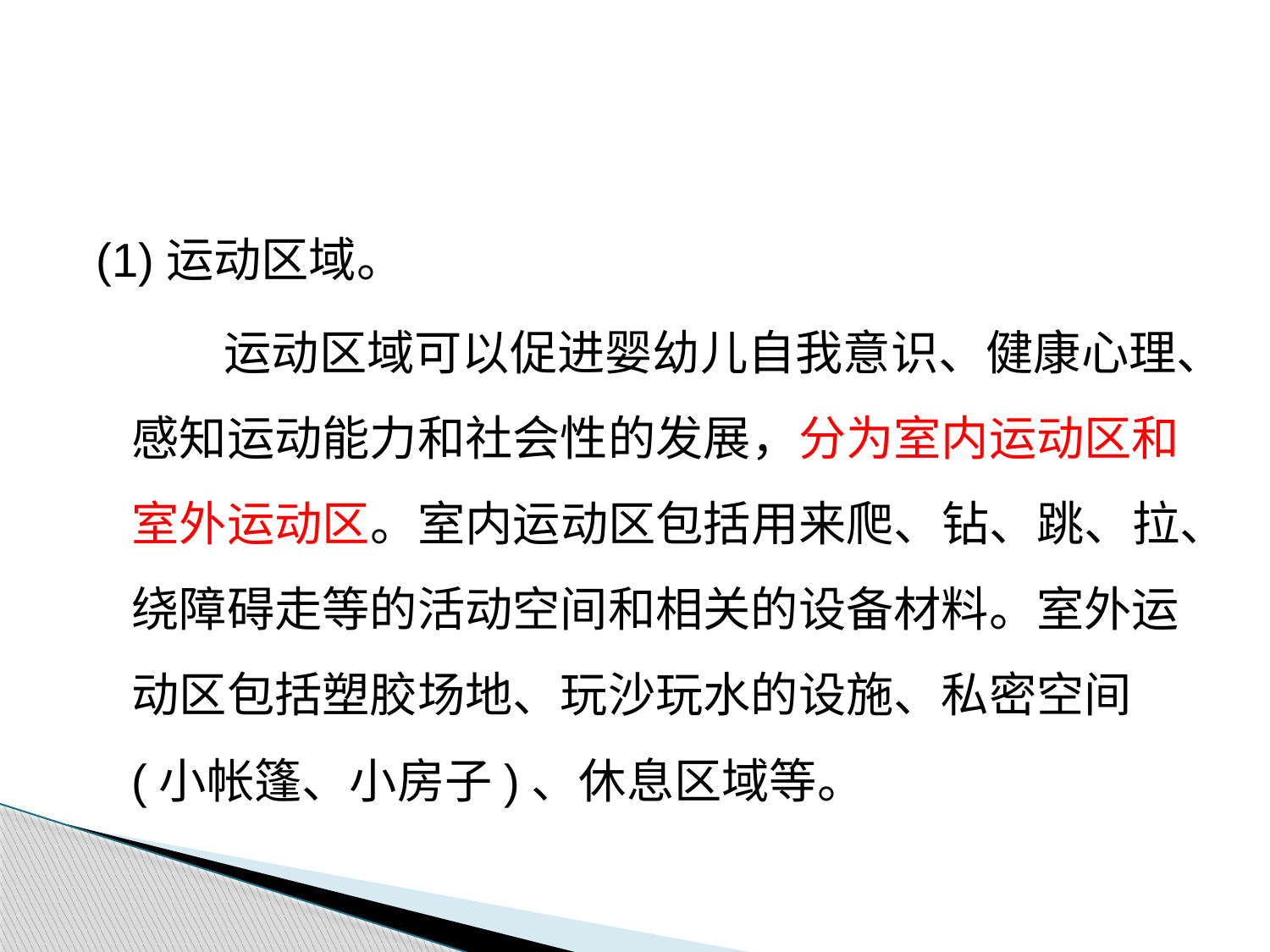

(1)运动区域。
           运动区域可以促进婴幼儿自我意识、健康心理、感知运动能力和社会性的发展，分为室内运动区和室外运动区。室内运动区包括用来爬、钻、跳、拉、绕障碍走等的活动空间和相关的设备材料。室外运动区包括塑胶场地、玩沙玩水的设施、私密空间(小帐篷、小房子)、休息区域等。